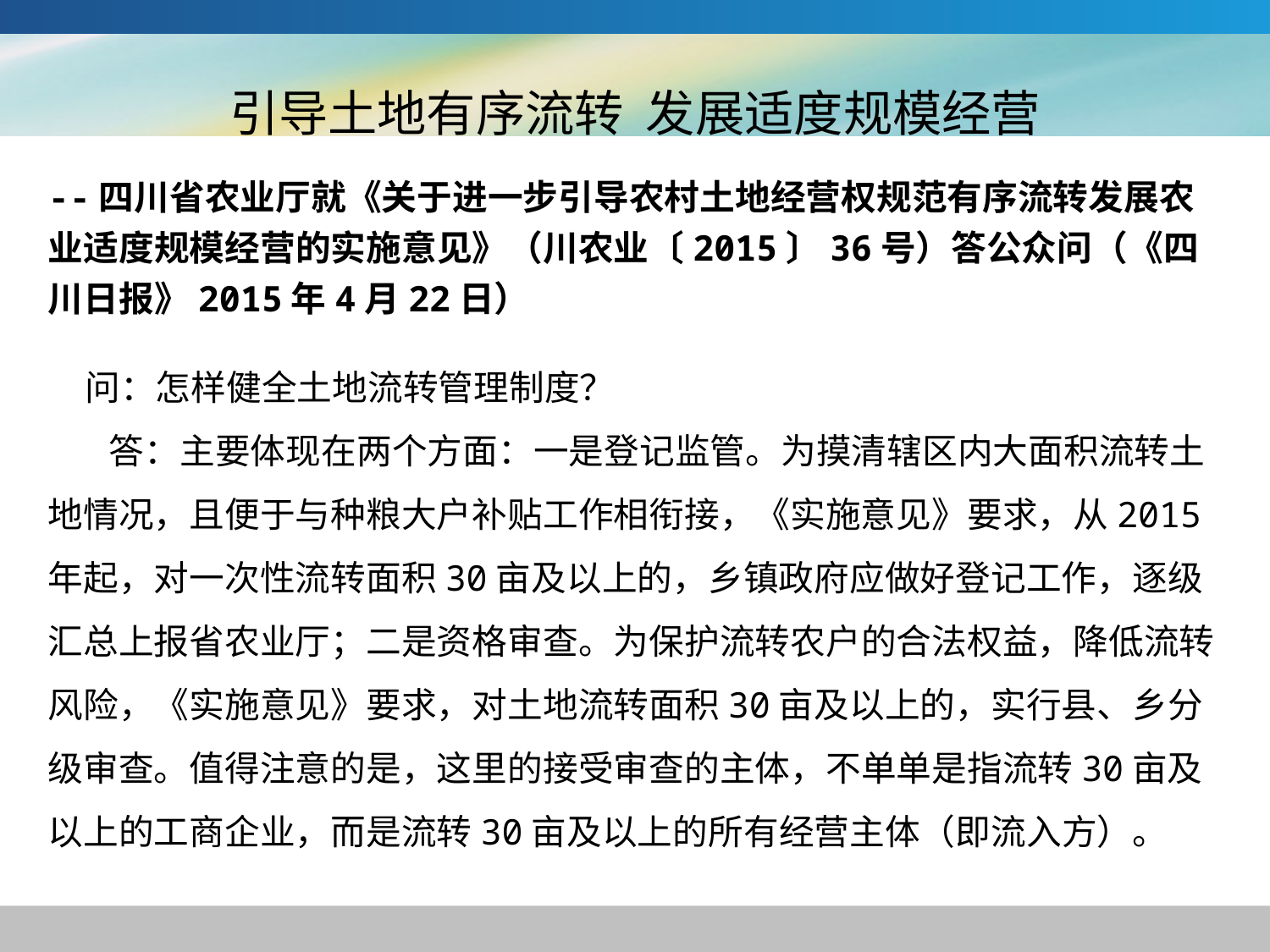

引导土地有序流转  发展适度规模经营

--四川省农业厅就《关于进一步引导农村土地经营权规范有序流转发展农业适度规模经营的实施意见》（川农业〔2015〕36号）答公众问（《四川日报》2015年4月22日）
问：怎样健全土地流转管理制度？
  答：主要体现在两个方面：一是登记监管。为摸清辖区内大面积流转土地情况，且便于与种粮大户补贴工作相衔接，《实施意见》要求，从2015年起，对一次性流转面积30亩及以上的，乡镇政府应做好登记工作，逐级汇总上报省农业厅；二是资格审查。为保护流转农户的合法权益，降低流转风险，《实施意见》要求，对土地流转面积30亩及以上的，实行县、乡分级审查。值得注意的是，这里的接受审查的主体，不单单是指流转30亩及以上的工商企业，而是流转30亩及以上的所有经营主体（即流入方）。